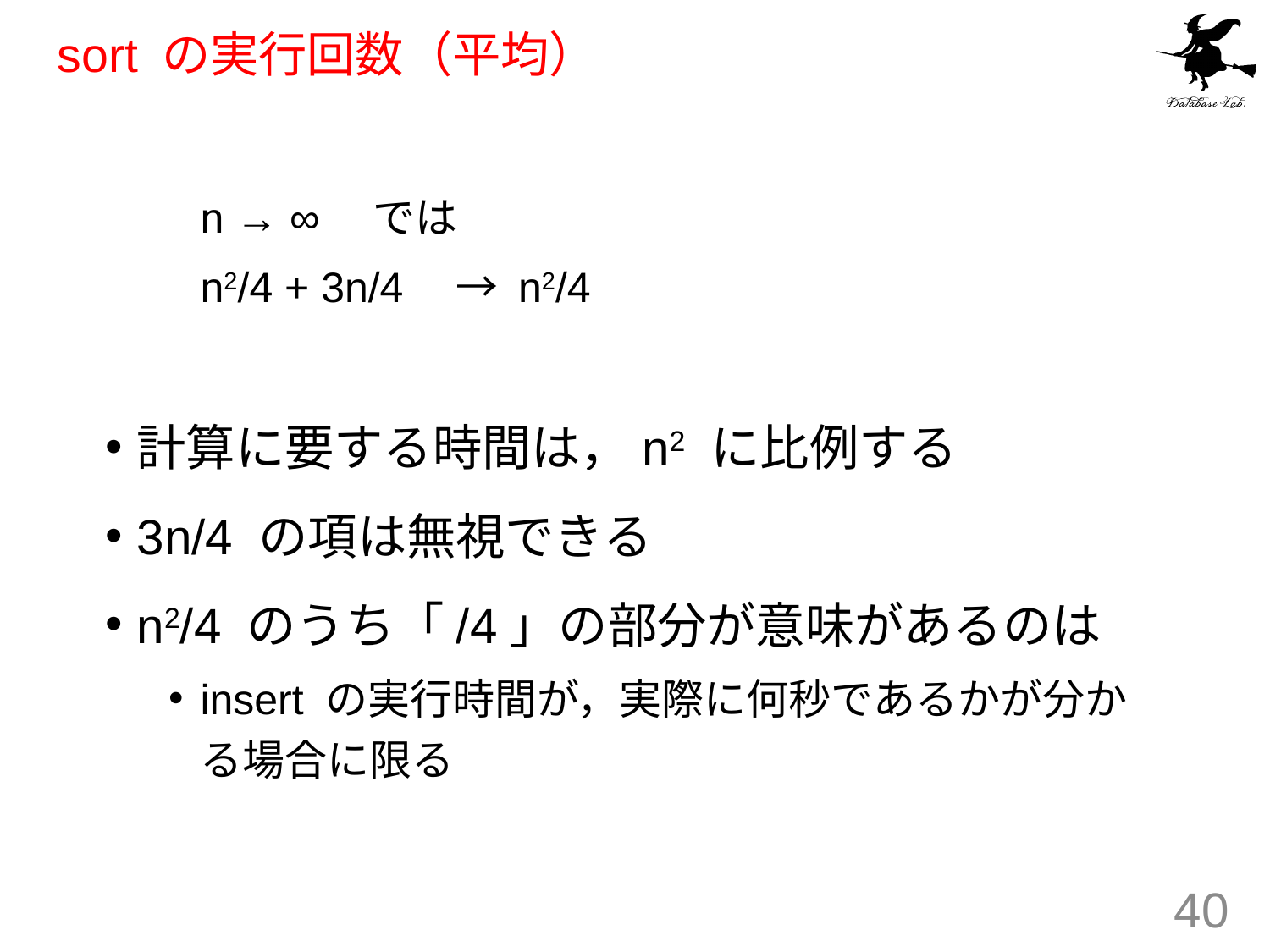

# sort の実行回数（平均）
	n → ∞　では
	n2/4 + 3n/4　→ n2/4

計算に要する時間は，n2 に比例する
3n/4 の項は無視できる
n2/4 のうち「/4」の部分が意味があるのは
insert の実行時間が，実際に何秒であるかが分かる場合に限る
40